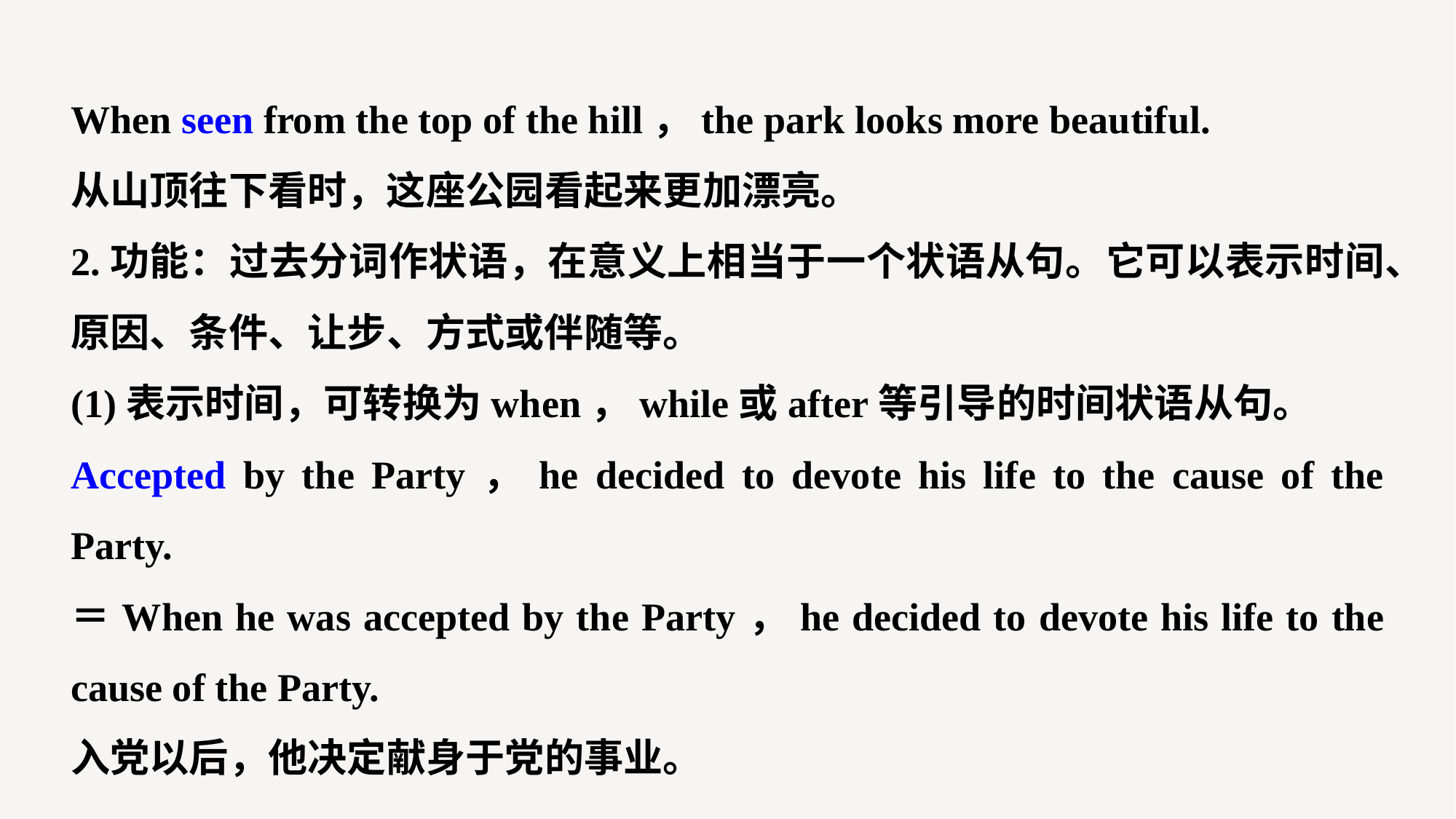

When seen from the top of the hill，the park looks more beautiful.
从山顶往下看时，这座公园看起来更加漂亮。
2.功能：过去分词作状语，在意义上相当于一个状语从句。它可以表示时间、原因、条件、让步、方式或伴随等。
(1)表示时间，可转换为when，while或after等引导的时间状语从句。
Accepted by the Party，he decided to devote his life to the cause of the Party.
＝When he was accepted by the Party，he decided to devote his life to the cause of the Party.
入党以后，他决定献身于党的事业。